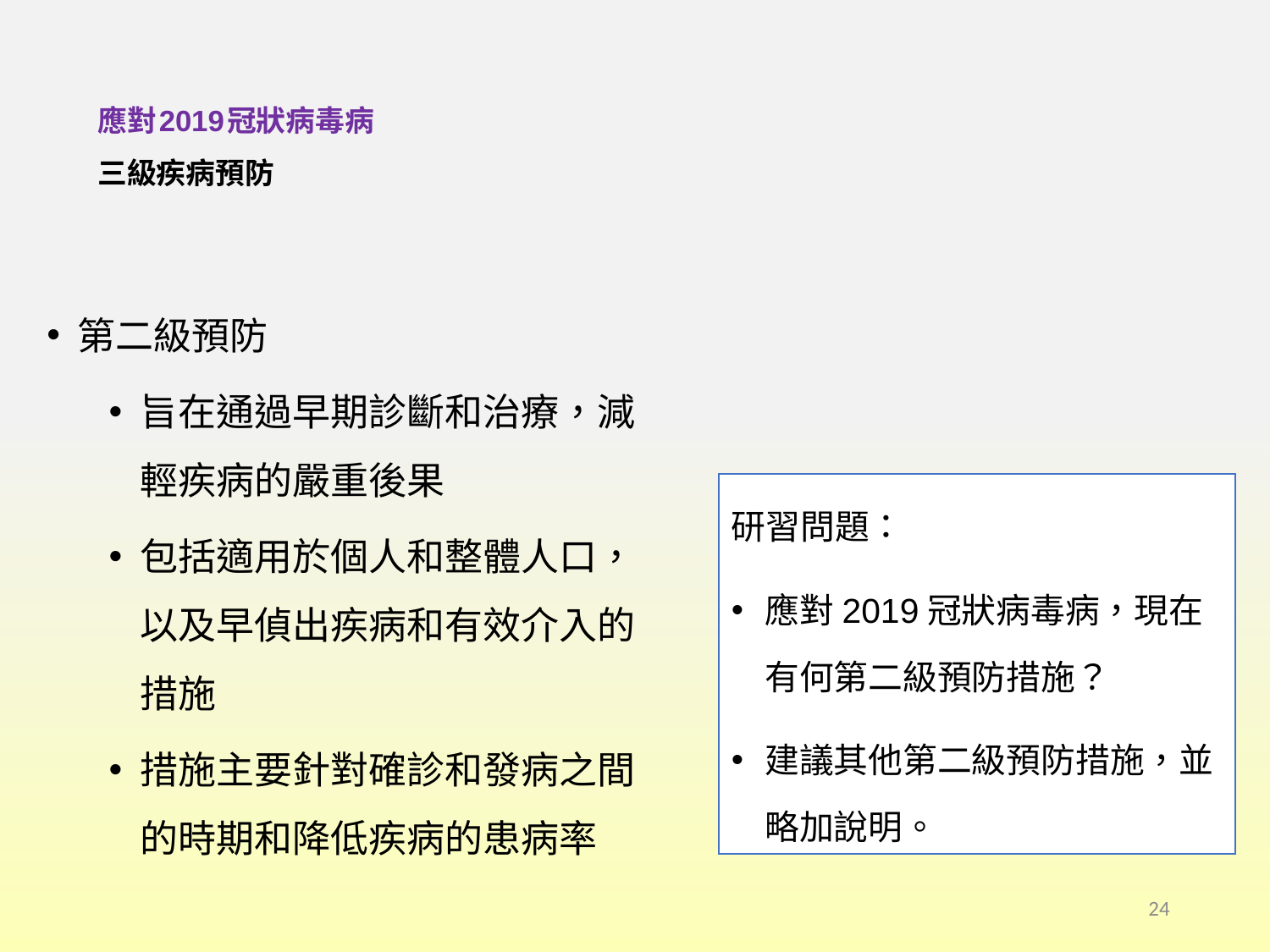

# 應對2019冠狀病毒病 三級疾病預防
第二級預防
旨在通過早期診斷和治療，減輕疾病的嚴重後果
包括適用於個人和整體人口，以及早偵出疾病和有效介入的措施
措施主要針對確診和發病之間的時期和降低疾病的患病率
研習問題：
應對2019冠狀病毒病，現在有何第二級預防措施？
建議其他第二級預防措施，並略加說明。
24